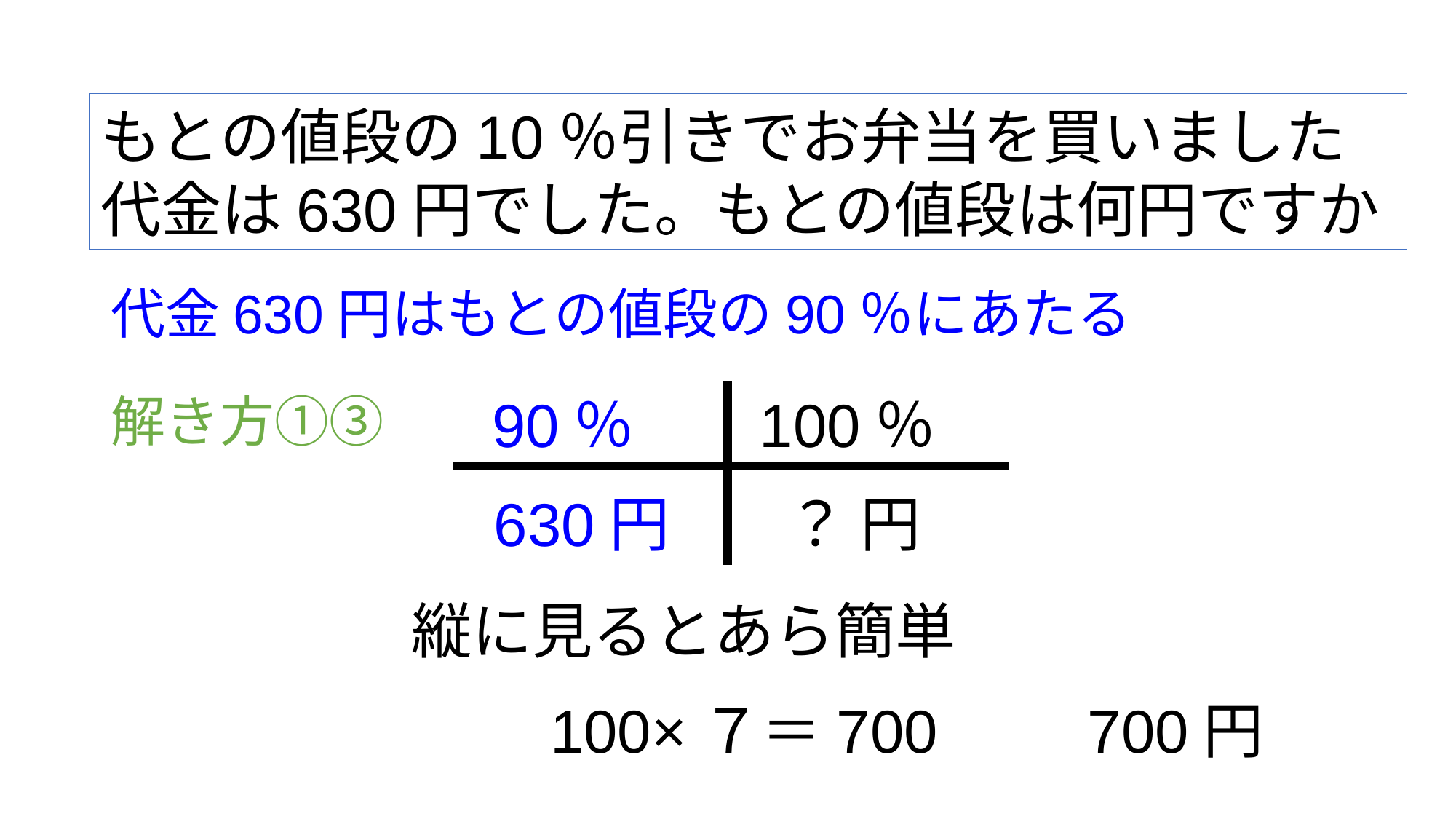

もとの値段の10％引きでお弁当を買いました
代金は630円でした。もとの値段は何円ですか
代金630円はもとの値段の90％にあたる
解き方①③
90％
100％
630円
？ 円
縦に見るとあら簡単
100×７＝700　　700円